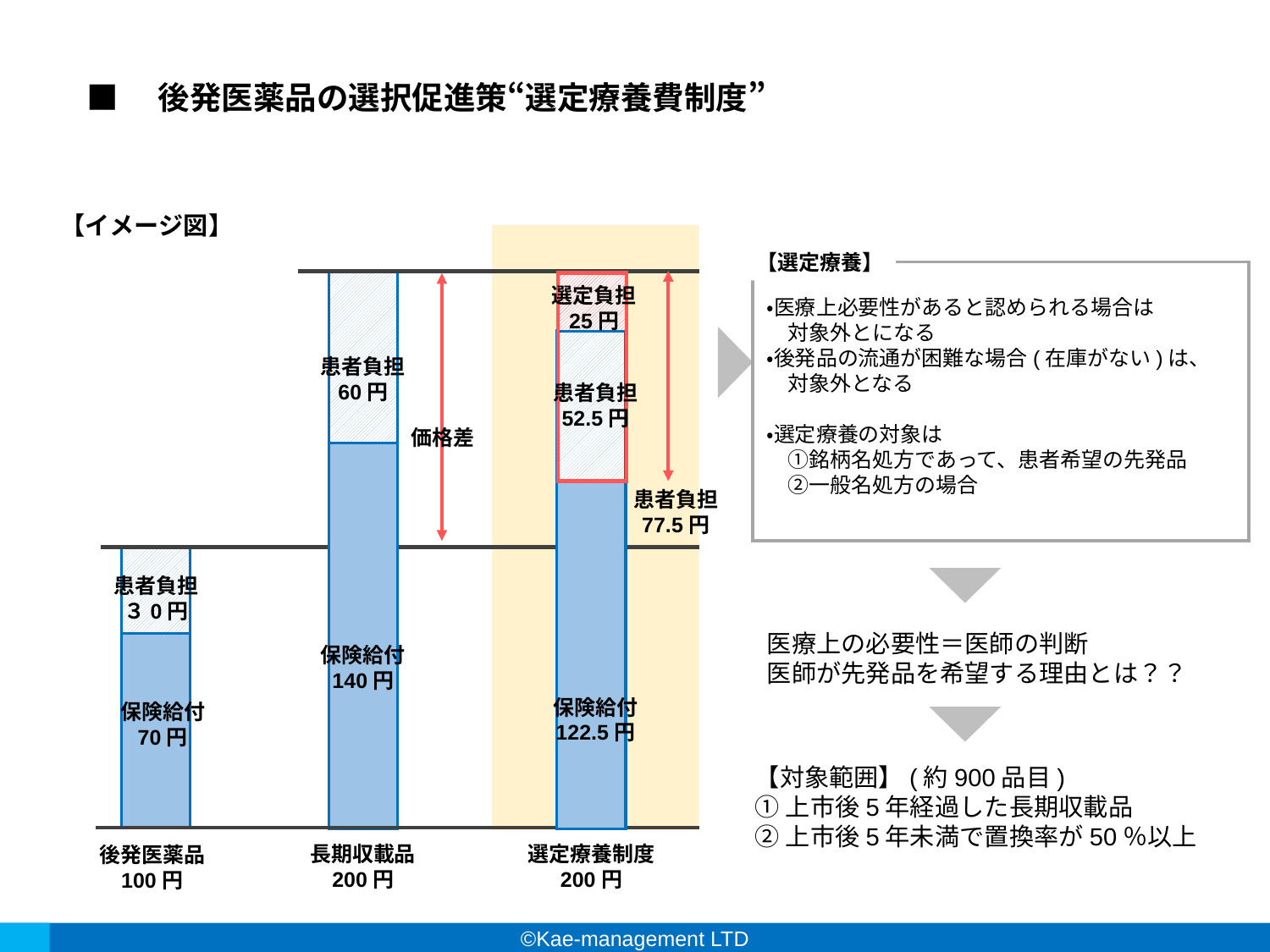

■　後発医薬品の選択促進策“選定療養費制度”
【イメージ図】

【選定療養】

選定負担
25円
・医療上必要性があると認められる場合は
　対象外とになる
・後発品の流通が困難な場合(在庫がない)は、
　対象外となる

・選定療養の対象は
　①銘柄名処方であって、患者希望の先発品
　②一般名処方の場合

患者負担
60円
患者負担
52.5円
価格差

患者負担
77.5円

患者負担
３0円

医療上の必要性＝医師の判断
医師が先発品を希望する理由とは？？

保険給付
140円
保険給付
122.5円
保険給付
70円

【対象範囲】(約900品目)
①上市後5年経過した長期収載品
②上市後5年未満で置換率が50％以上
長期収載品
200円
選定療養制度
200円
後発医薬品
100円